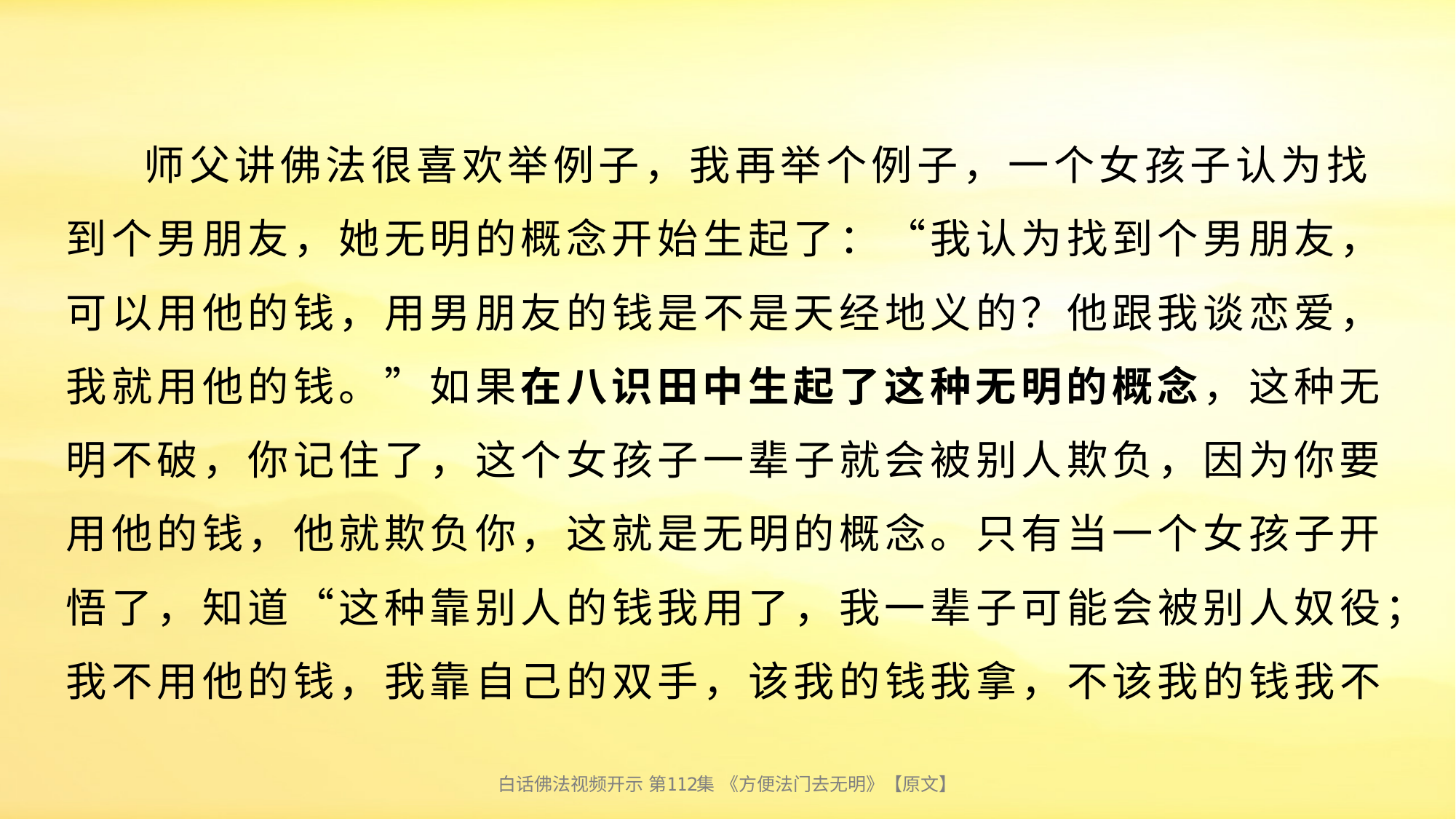

# 师父讲佛法很喜欢举例子，我再举个例子，一个女孩子认为找到个男朋友，她无明的概念开始生起了：“我认为找到个男朋友，可以用他的钱，用男朋友的钱是不是天经地义的？他跟我谈恋爱，我就用他的钱。”如果在八识田中生起了这种无明的概念，这种无明不破，你记住了，这个女孩子一辈子就会被别人欺负，因为你要用他的钱，他就欺负你，这就是无明的概念。只有当一个女孩子开悟了，知道“这种靠别人的钱我用了，我一辈子可能会被别人奴役；我不用他的钱，我靠自己的双手，该我的钱我拿，不该我的钱我不
白话佛法视频开示 第112集 《方便法门去无明》【原文】